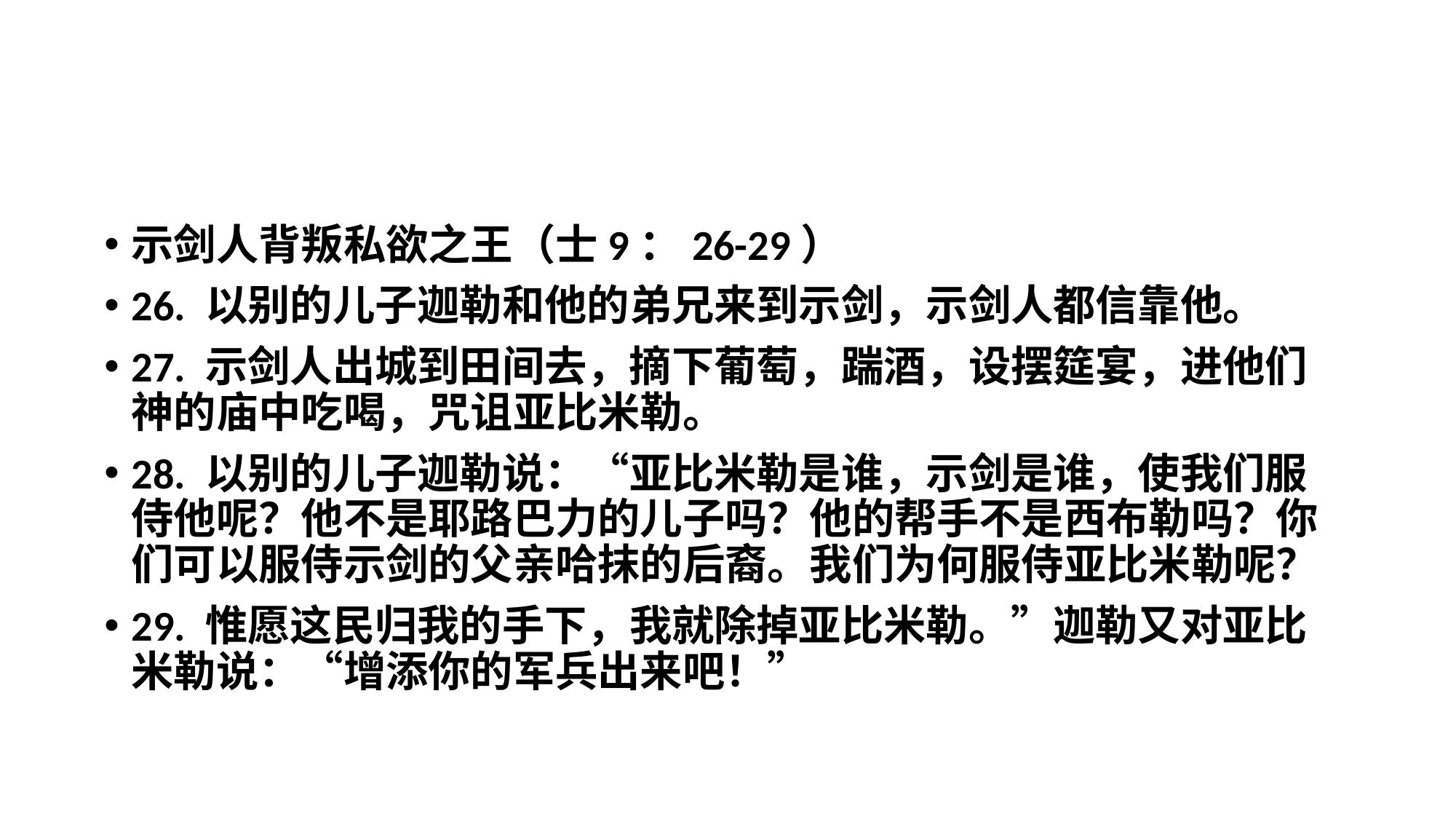

示剑人背叛私欲之王（士9：26-29）
26. 以别的儿子迦勒和他的弟兄来到示剑，示剑人都信靠他。
27. 示剑人出城到田间去，摘下葡萄，踹酒，设摆筵宴，进他们神的庙中吃喝，咒诅亚比米勒。
28. 以别的儿子迦勒说：“亚比米勒是谁，示剑是谁，使我们服侍他呢？他不是耶路巴力的儿子吗？他的帮手不是西布勒吗？你们可以服侍示剑的父亲哈抹的后裔。我们为何服侍亚比米勒呢？
29. 惟愿这民归我的手下，我就除掉亚比米勒。”迦勒又对亚比米勒说：“增添你的军兵出来吧！”